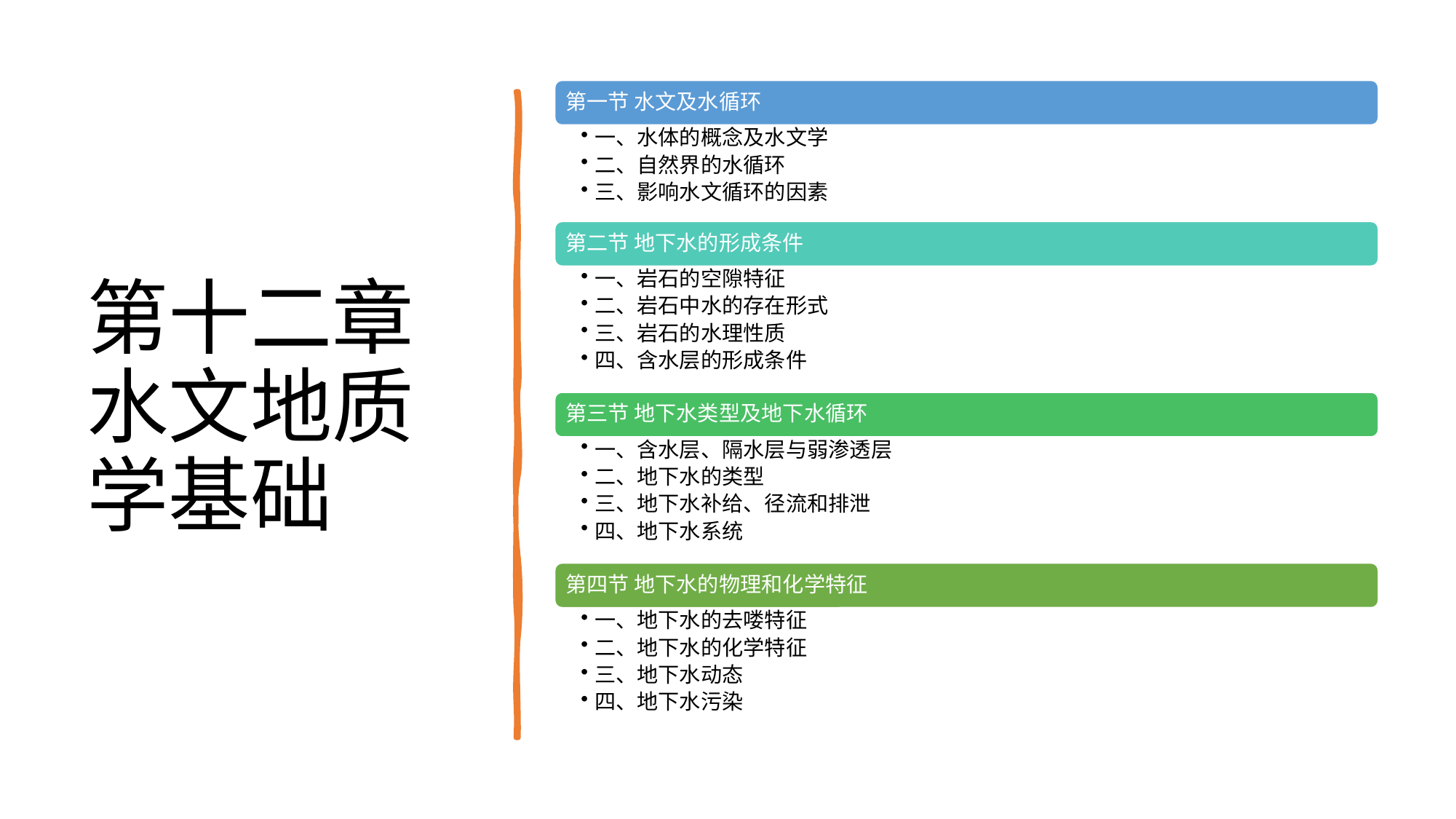

第一节 水文及水循环
一、水体的概念及水文学
二、自然界的水循环
三、影响水文循环的因素
第二节 地下水的形成条件
一、岩石的空隙特征
二、岩石中水的存在形式
三、岩石的水理性质
四、含水层的形成条件
第三节 地下水类型及地下水循环
一、含水层、隔水层与弱渗透层
二、地下水的类型
三、地下水补给、径流和排泄
四、地下水系统
第四节 地下水的物理和化学特征
一、地下水的去喽特征
二、地下水的化学特征
三、地下水动态
四、地下水污染
# 第十二章 水文地质学基础